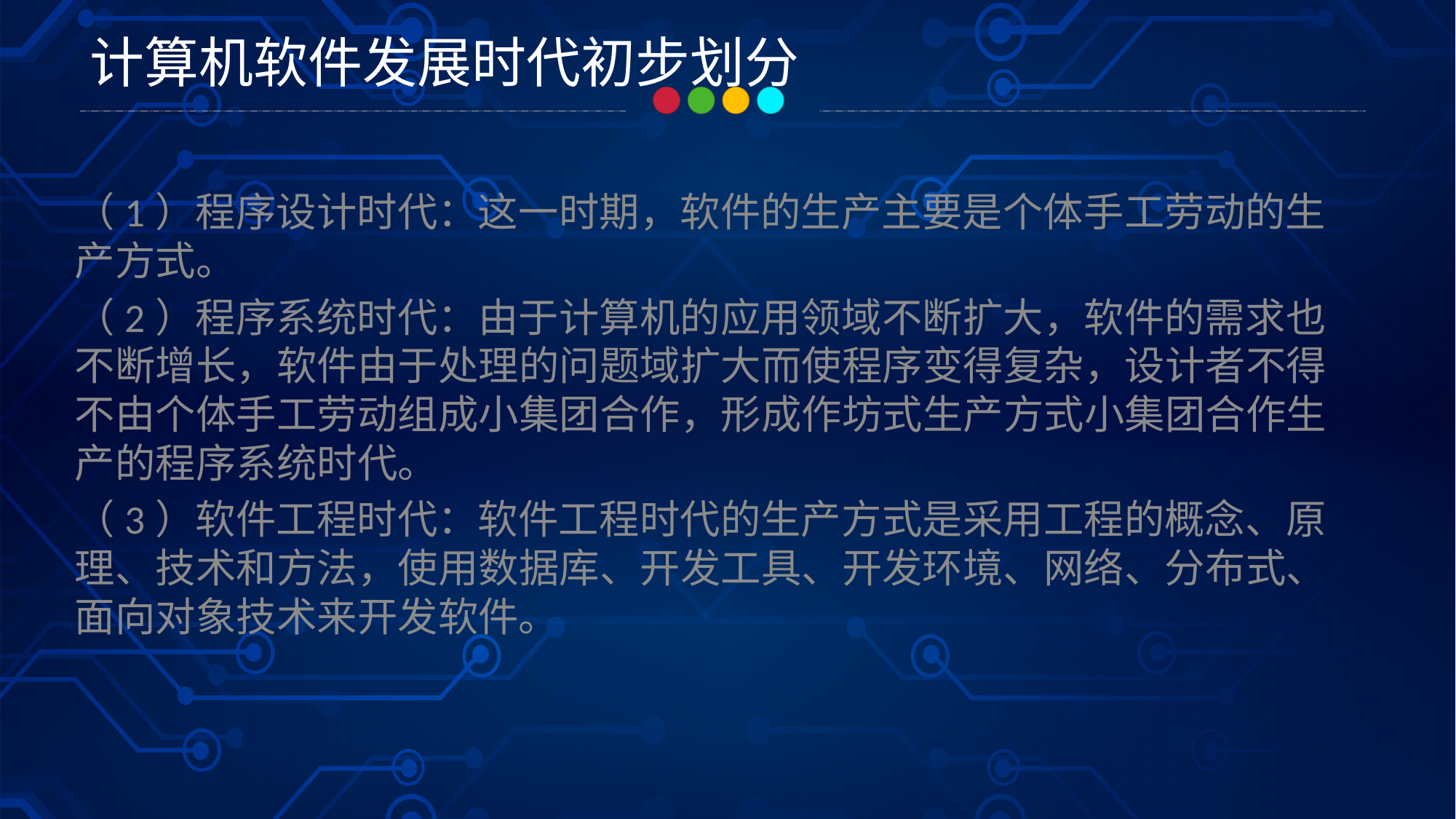

计算机软件发展时代初步划分
（1）程序设计时代：这一时期，软件的生产主要是个体手工劳动的生产方式。
（2）程序系统时代：由于计算机的应用领域不断扩大，软件的需求也不断增长，软件由于处理的问题域扩大而使程序变得复杂，设计者不得不由个体手工劳动组成小集团合作，形成作坊式生产方式小集团合作生产的程序系统时代。
（3）软件工程时代：软件工程时代的生产方式是采用工程的概念、原理、技术和方法，使用数据库、开发工具、开发环境、网络、分布式、面向对象技术来开发软件。